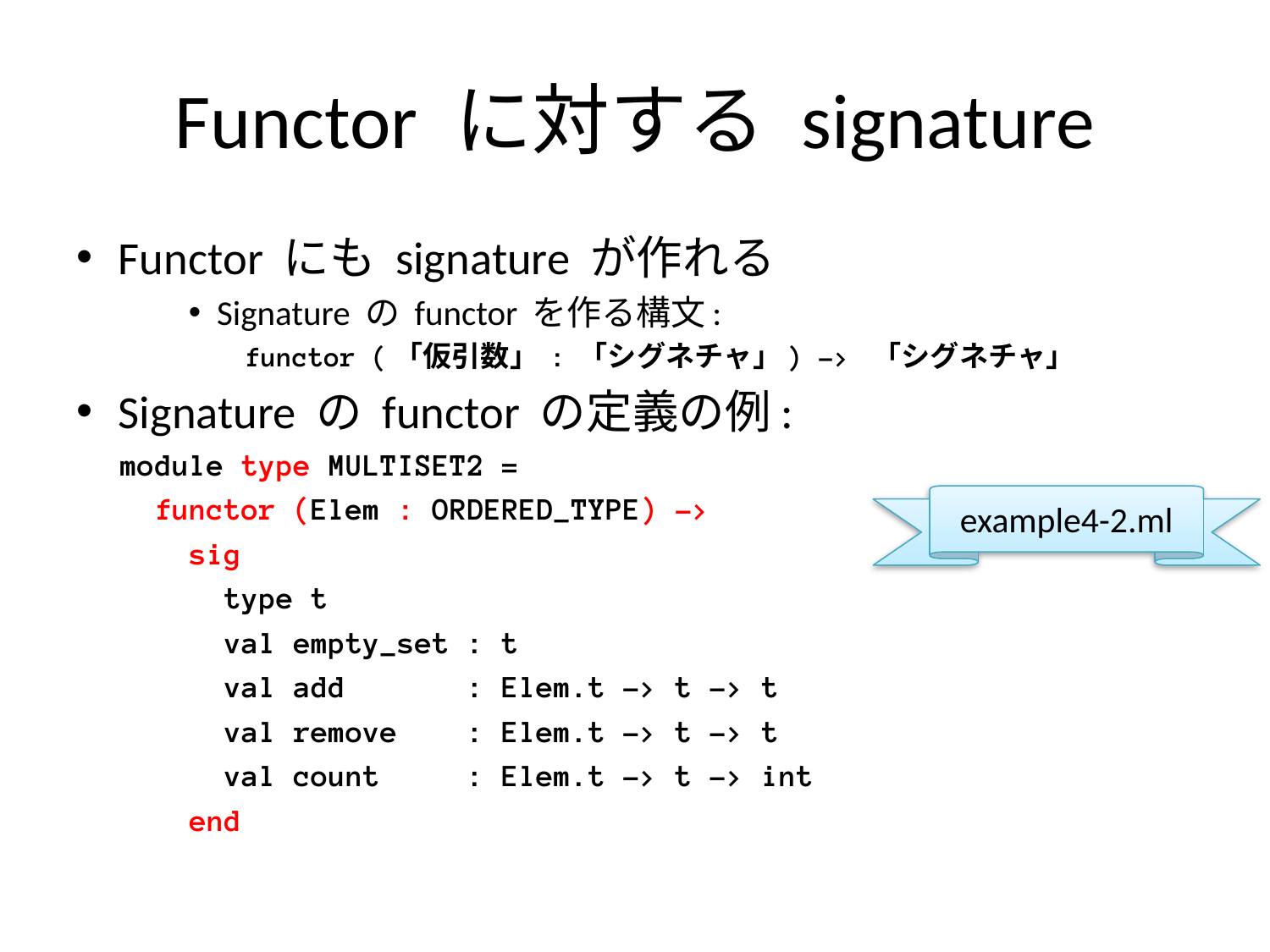

# Functor に対する signature
Functor にも signature が作れる
Signature の functor を作る構文:
functor (「仮引数」 : 「シグネチャ」) -> 「シグネチャ」
Signature の functor の定義の例:
module type MULTISET2 =
  functor (Elem : ORDERED_TYPE) ->
    sig
      type t
      val empty_set : t
      val add       : Elem.t -> t -> t
      val remove    : Elem.t -> t -> t
      val count     : Elem.t -> t -> int
    end
example4-2.ml